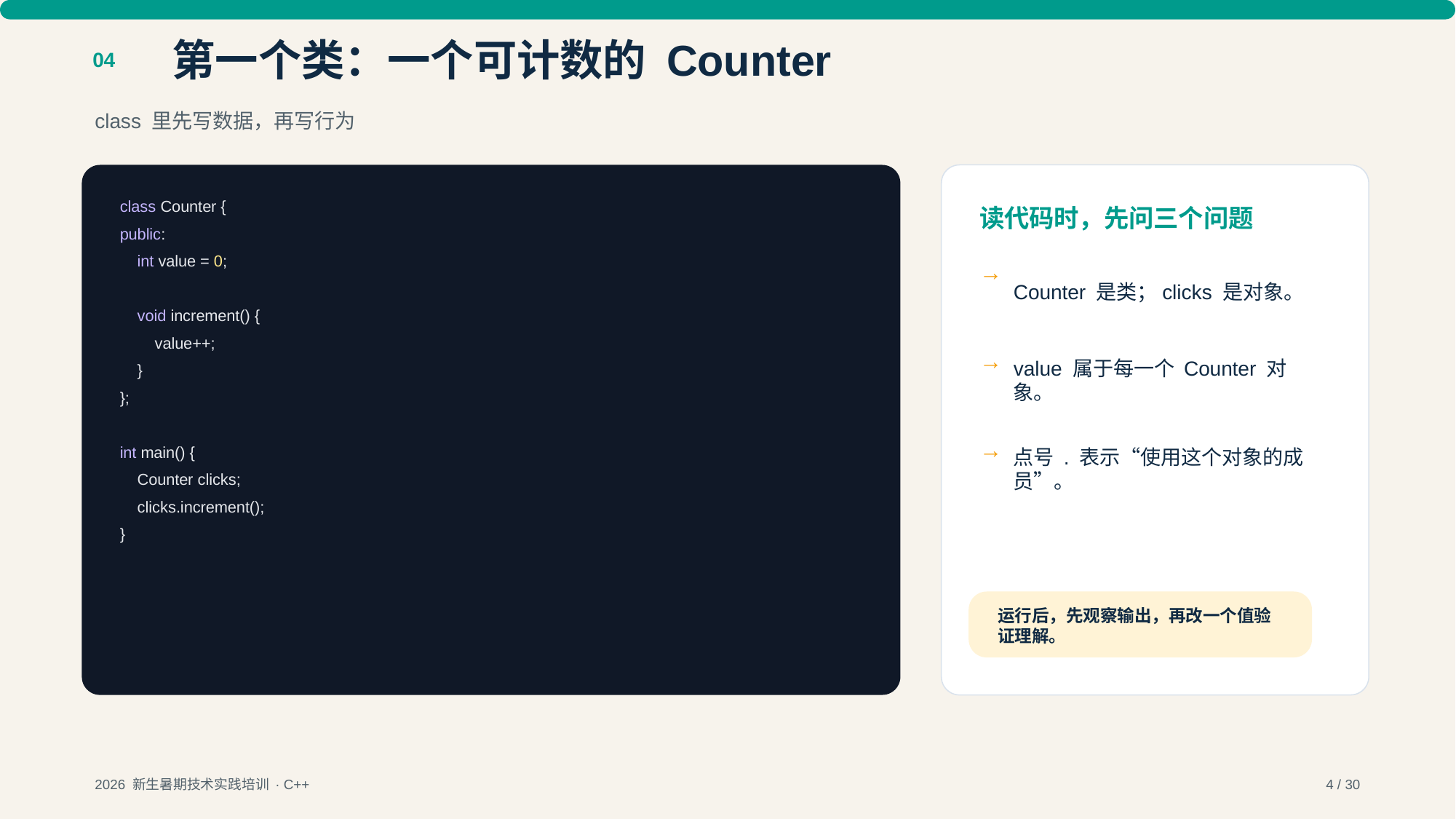

第一个类：一个可计数的 Counter
04
class 里先写数据，再写行为

class Counter {
读代码时，先问三个问题
public:
    int value = 0;
→
Counter 是类；clicks 是对象。

    void increment() {
        value++;
→
value 属于每一个 Counter 对象。
    }
};

→
点号 . 表示“使用这个对象的成员”。
int main() {
    Counter clicks;
    clicks.increment();
}

运行后，先观察输出，再改一个值验证理解。
2026 新生暑期技术实践培训 · C++
4 / 30